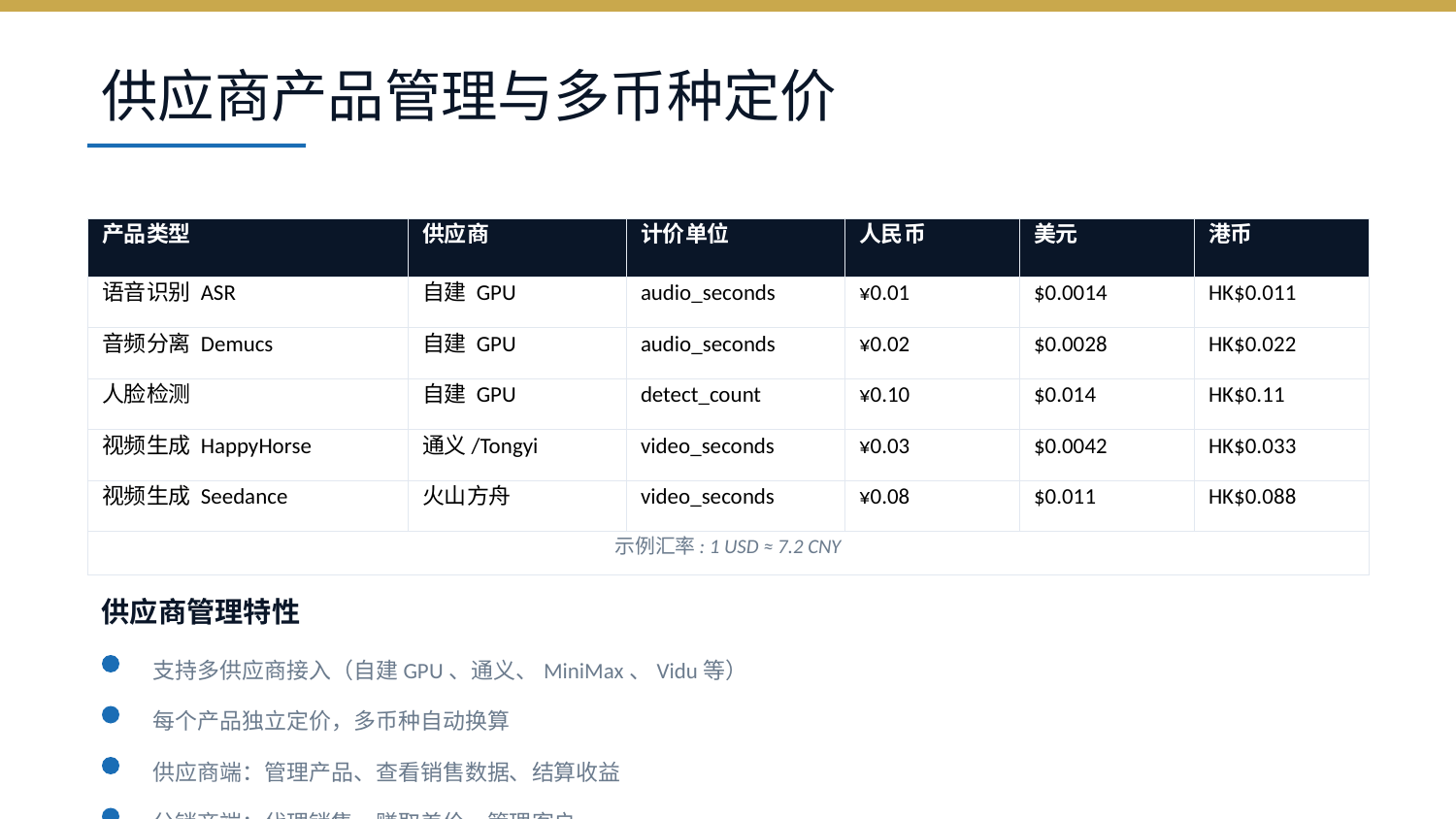

供应商产品管理与多币种定价

| 产品类型 | 供应商 | 计价单位 | 人民币 | 美元 | 港币 |
| --- | --- | --- | --- | --- | --- |
| 语音识别 ASR | 自建 GPU | audio\_seconds | ¥0.01 | $0.0014 | HK$0.011 |
| 音频分离 Demucs | 自建 GPU | audio\_seconds | ¥0.02 | $0.0028 | HK$0.022 |
| 人脸检测 | 自建 GPU | detect\_count | ¥0.10 | $0.014 | HK$0.11 |
| 视频生成 HappyHorse | 通义/Tongyi | video\_seconds | ¥0.03 | $0.0042 | HK$0.033 |
| 视频生成 Seedance | 火山方舟 | video\_seconds | ¥0.08 | $0.011 | HK$0.088 |
| 示例汇率: 1 USD ≈ 7.2 CNY |  |  |  |  |  |
供应商管理特性
支持多供应商接入（自建GPU、通义、MiniMax、Vidu等）

每个产品独立定价，多币种自动换算

供应商端：管理产品、查看销售数据、结算收益

分销商端：代理销售、赚取差价、管理客户